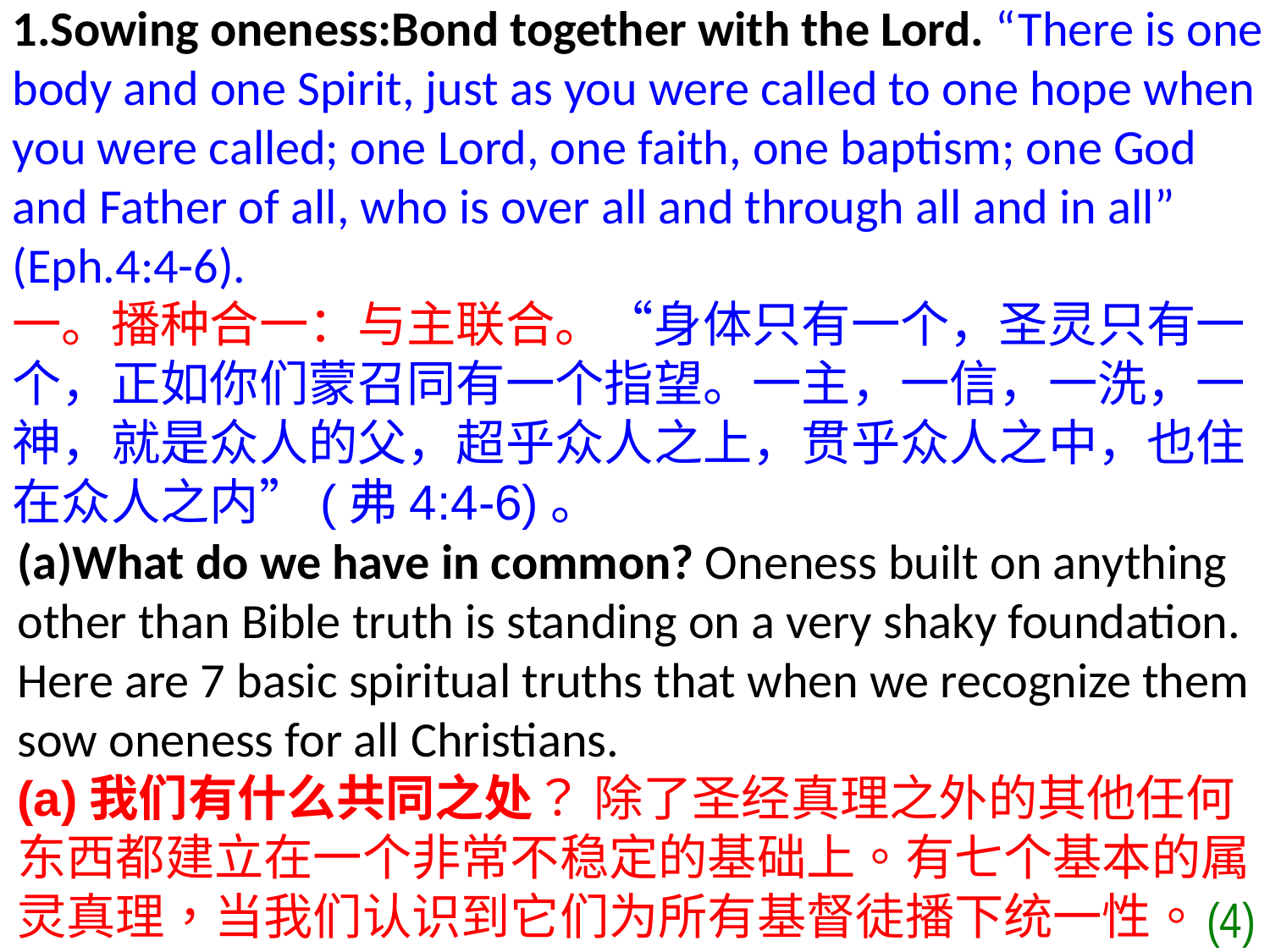

1.Sowing oneness:Bond together with the Lord. “There is one body and one Spirit, just as you were called to one hope when you were called; one Lord, one faith, one baptism; one God and Father of all, who is over all and through all and in all”
(Eph.4:4-6).
一。播种合一：与主联合。“身体只有一个，圣灵只有一个，正如你们蒙召同有一个指望。一主，一信，一洗，一神，就是众人的父，超乎众人之上，贯乎众人之中，也住在众人之内”(弗4:4-6)。
(a)What do we have in common? Oneness built on anything other than Bible truth is standing on a very shaky foundation. Here are 7 basic spiritual truths that when we recognize them sow oneness for all Christians.
(a)我们有什么共同之处？ 除了圣经真理之外的其他任何东西都建立在一个非常不稳定的基础上。有七个基本的属灵真理，当我们认识到它们为所有基督徒播下统一性。
(4)